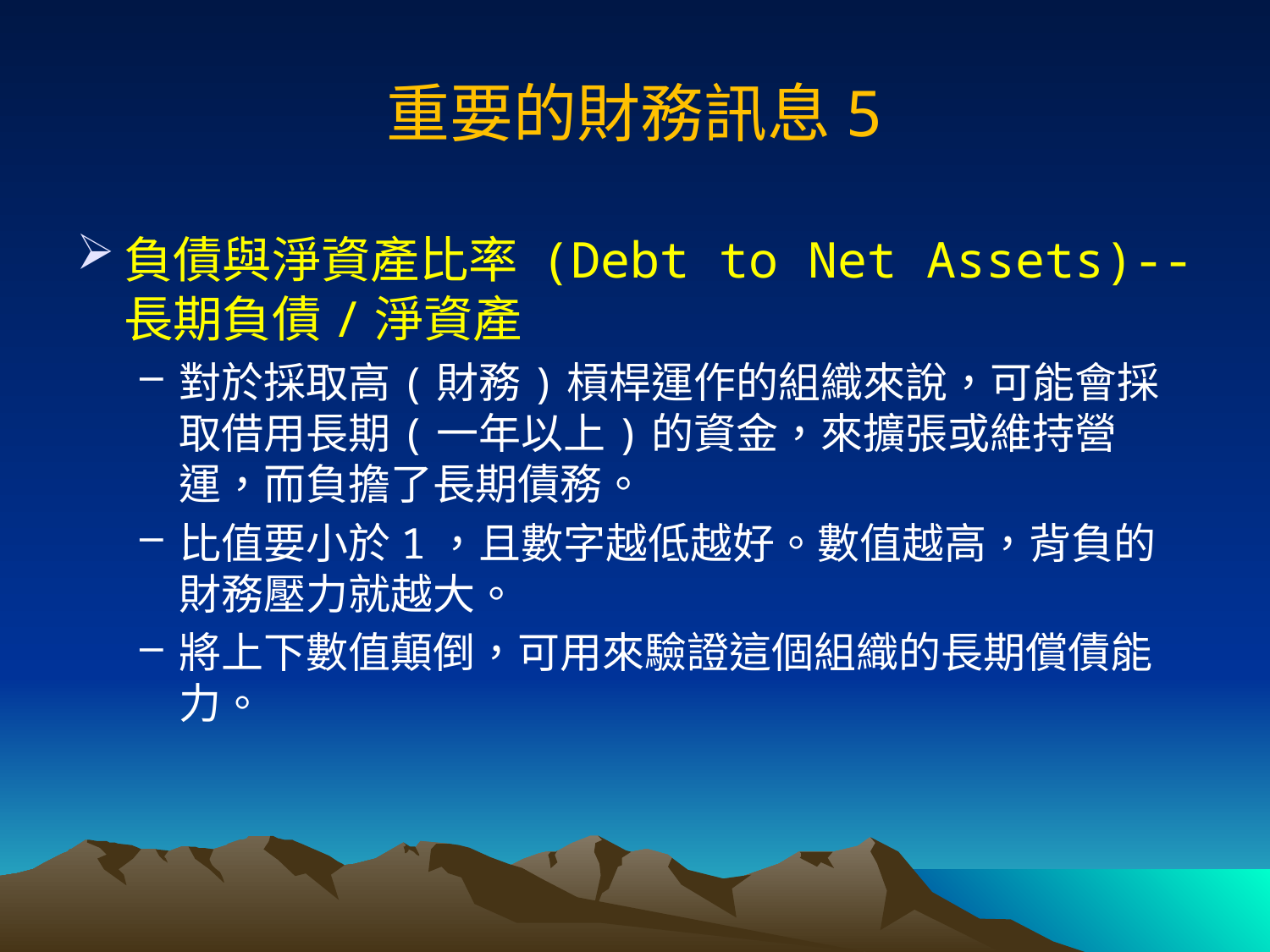

# 重要的財務訊息5
負債與淨資產比率 (Debt to Net Assets)--長期負債/淨資產
對於採取高(財務)槓桿運作的組織來說，可能會採取借用長期(一年以上)的資金，來擴張或維持營運，而負擔了長期債務。
比值要小於1，且數字越低越好。數值越高，背負的財務壓力就越大。
將上下數值顛倒，可用來驗證這個組織的長期償債能力。